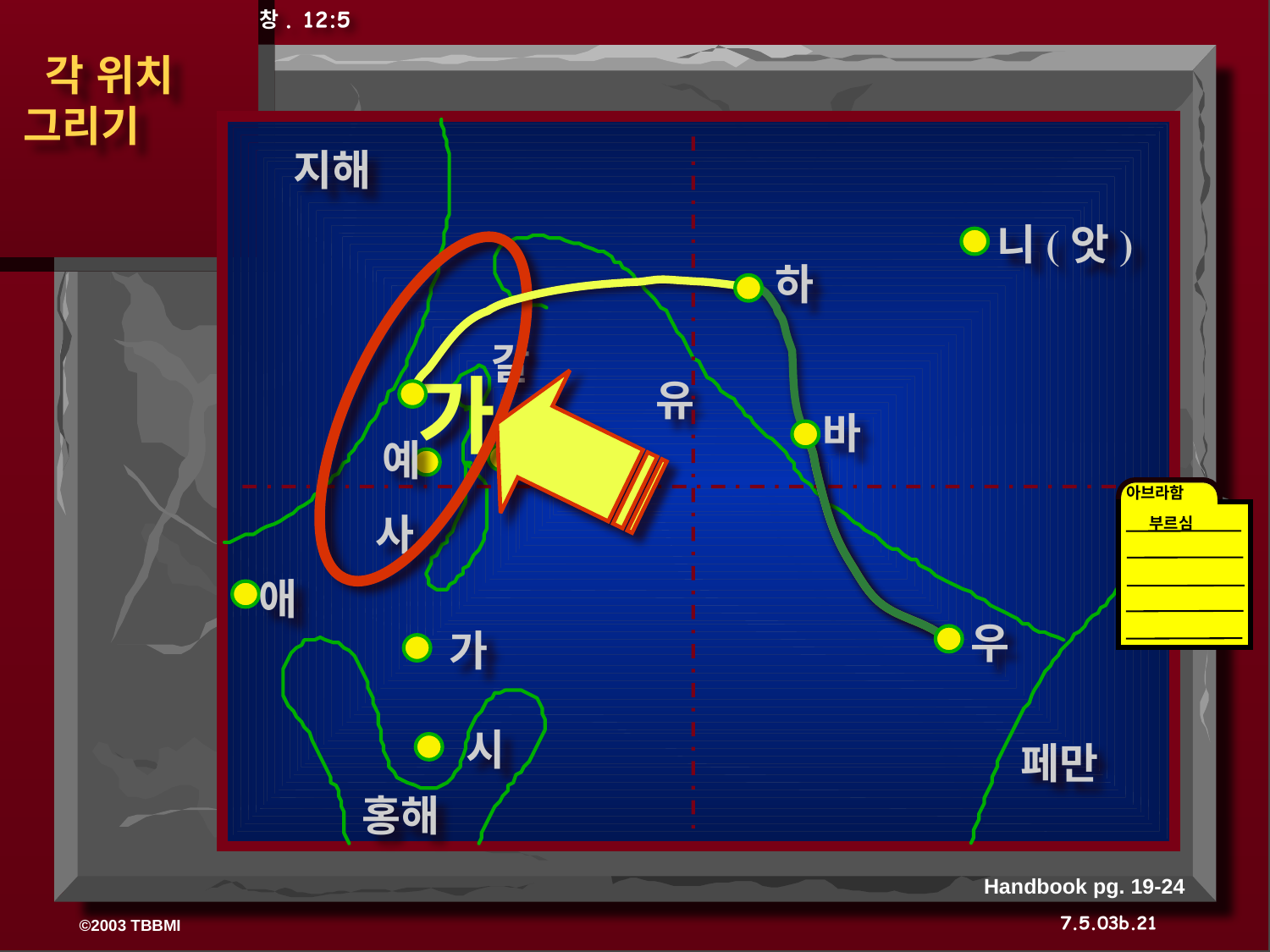

창. 12:5

 각 위치 그리기

지해

니(앗)

하

갈
가

유

바

예
느

아브라함

사

부르심

애

우

가

시
페만

홍해
Handbook pg. 19-24

21